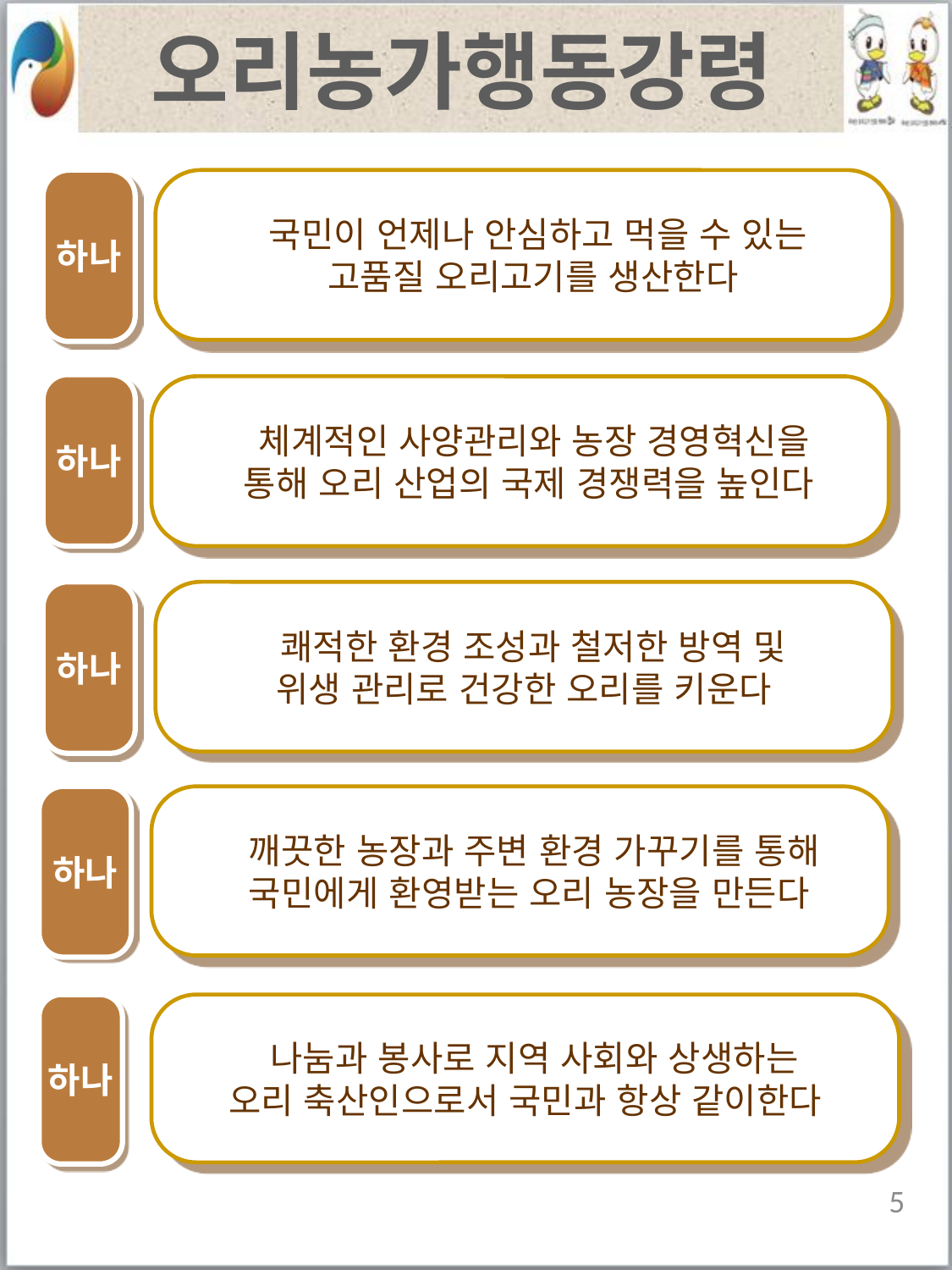

오리농가행동강령
하나
  국민이 언제나 안심하고 먹을 수 있는
 고품질 오리고기를 생산한다
하나
  체계적인 사양관리와 농장 경영혁신을
 통해 오리 산업의 국제 경쟁력을 높인다
하나
  쾌적한 환경 조성과 철저한 방역 및
위생 관리로 건강한 오리를 키운다
하나
  깨끗한 농장과 주변 환경 가꾸기를 통해
 국민에게 환영받는 오리 농장을 만든다
하나
  나눔과 봉사로 지역 사회와 상생하는
오리 축산인으로서 국민과 항상 같이한다
5